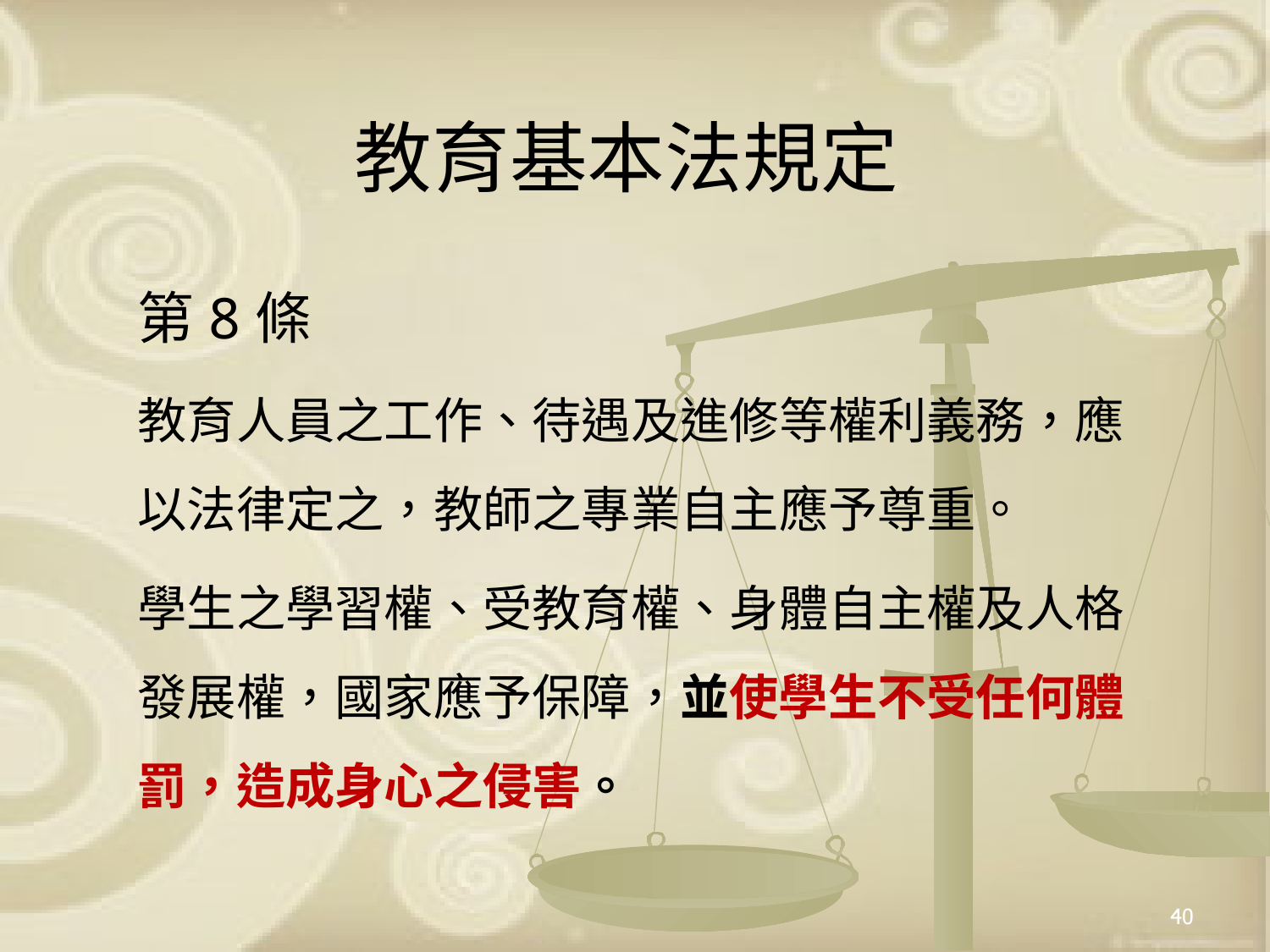

# 教育基本法規定
第8條
教育人員之工作、待遇及進修等權利義務，應以法律定之，教師之專業自主應予尊重。
學生之學習權、受教育權、身體自主權及人格發展權，國家應予保障，並使學生不受任何體罰，造成身心之侵害。

40